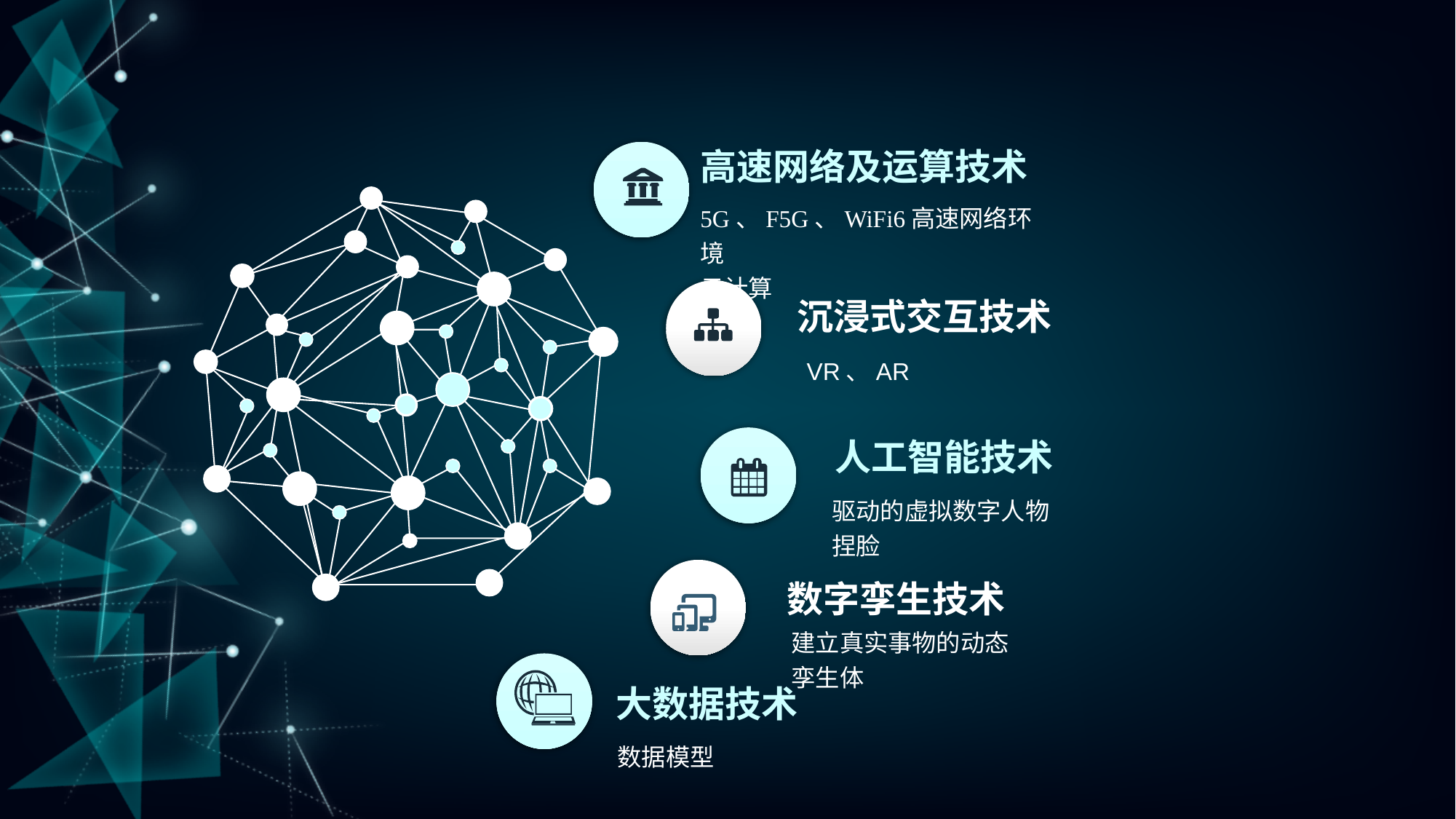

高速网络及运算技术
5G、F5G、WiFi6高速网络环境
云计算

沉浸式交互技术
VR、AR

人工智能技术
驱动的虚拟数字人物
捏脸

数字孪生技术
建立真实事物的动态孪生体

大数据技术

数据模型